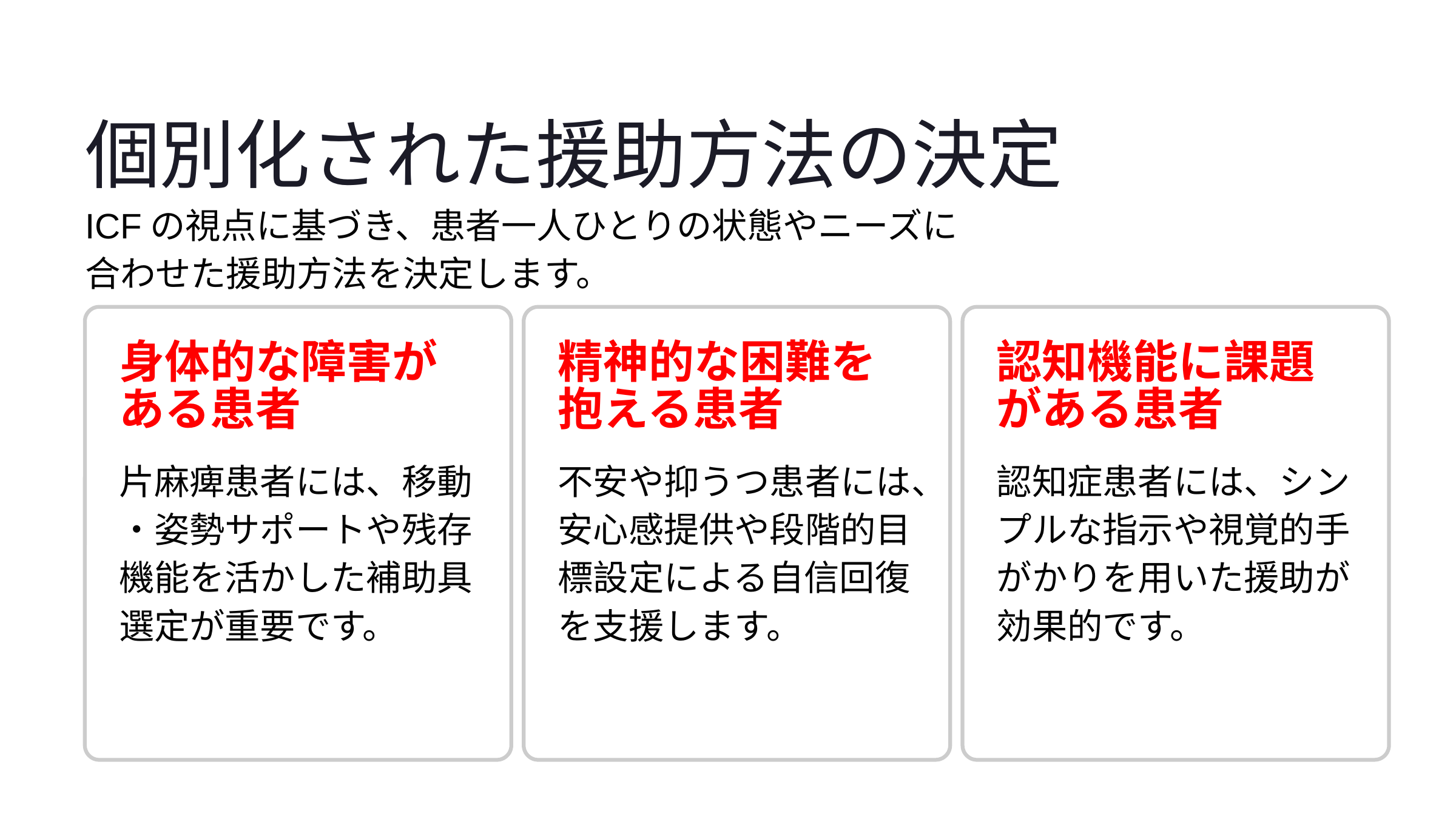

個別化された援助方法の決定
ICFの視点に基づき、患者一人ひとりの状態やニーズに
合わせた援助方法を決定します。

身体的な障害がある患者
精神的な困難を抱える患者
認知機能に課題がある患者
片麻痺患者には、移動・姿勢サポートや残存機能を活かした補助具選定が重要です。
不安や抑うつ患者には、安心感提供や段階的目標設定による自信回復を支援します。
認知症患者には、シンプルな指示や視覚的手がかりを用いた援助が効果的です。